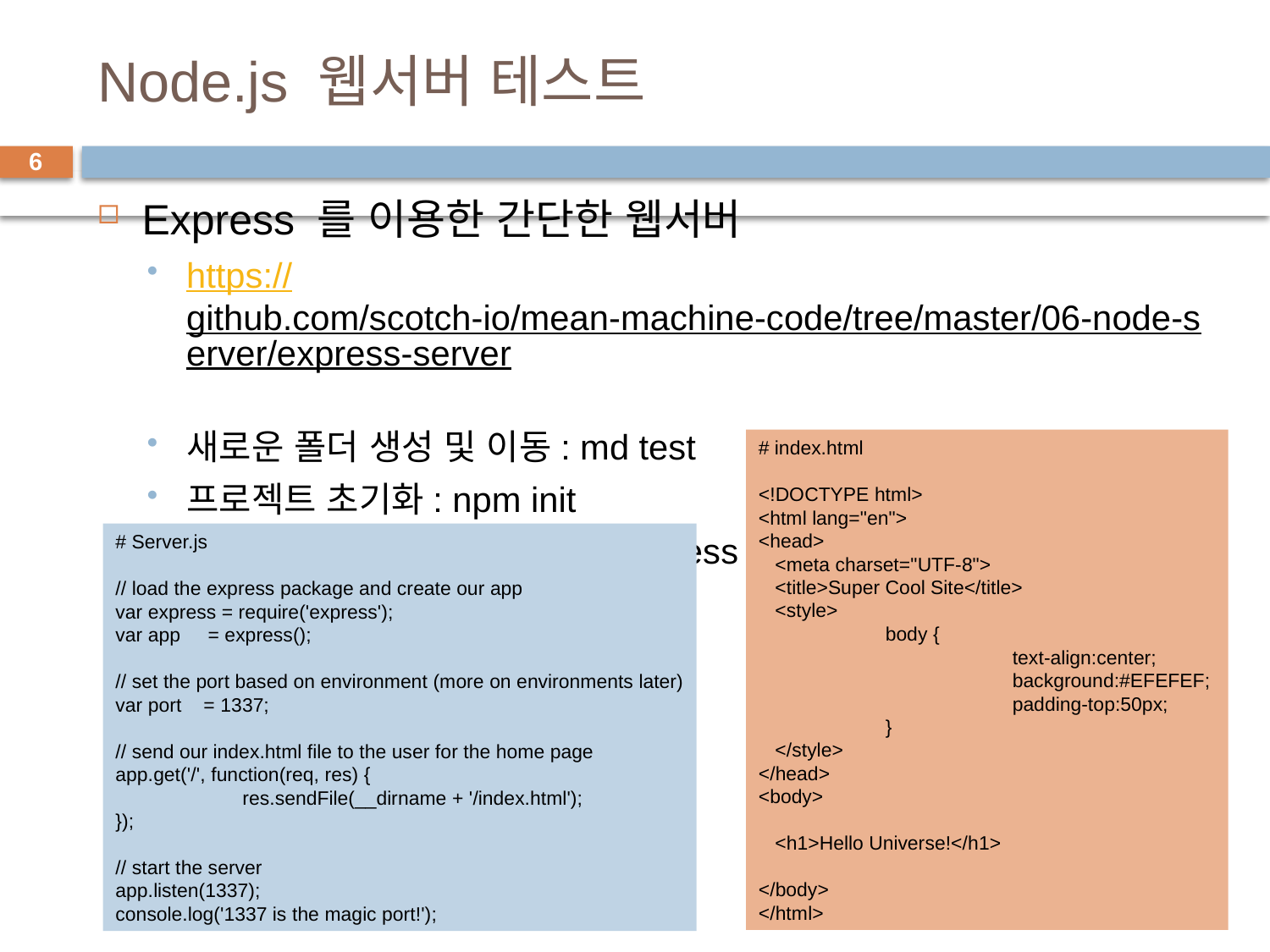

# Node.js 웹서버 테스트
6
Express 를 이용한 간단한 웹서버
https://github.com/scotch-io/mean-machine-code/tree/master/06-node-server/express-server
새로운 폴더 생성 및 이동: md test
프로젝트 초기화: npm init
Express 설치 : npm install express
# index.html

<!DOCTYPE html>
<html lang="en">
<head>
   <meta charset="UTF-8">
   <title>Super Cool Site</title>
   <style>
	body {
		text-align:center;
		background:#EFEFEF;
		padding-top:50px;
	}
   </style>
</head>
<body>

   <h1>Hello Universe!</h1>

</body>
</html>
# Server.js

// load the express package and create our app
var express = require('express');
var app     = express();

// set the port based on environment (more on environments later)
var port    = 1337;

// send our index.html file to the user for the home page
app.get('/', function(req, res) {
	res.sendFile(__dirname + '/index.html');
});

// start the server
app.listen(1337);
console.log('1337 is the magic port!');